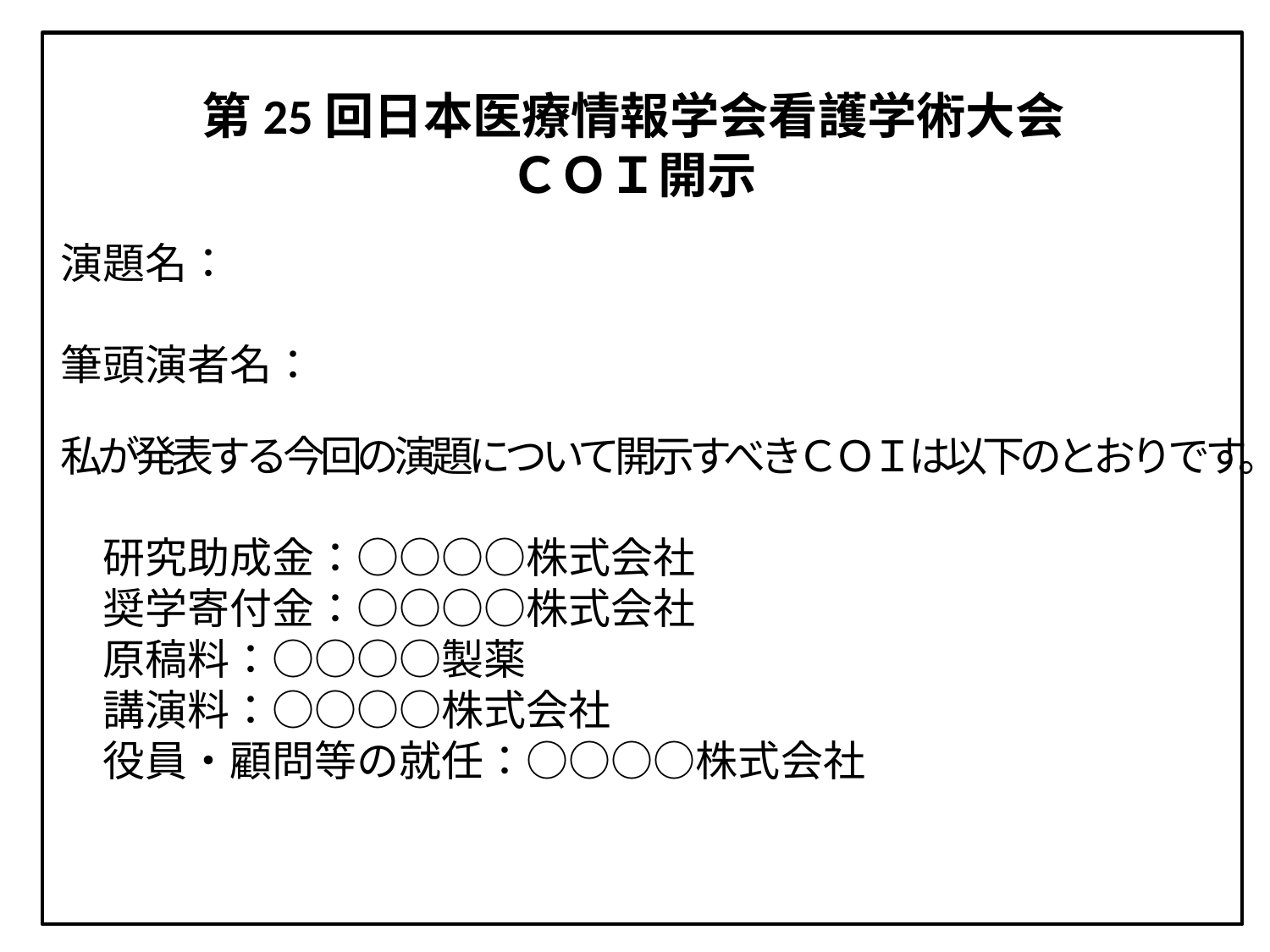

第25回日本医療情報学会看護学術大会
ＣＯＩ開示
演題名：

筆頭演者名：
私が発表する今回の演題について開示すべきＣＯＩは以下のとおりです。

　研究助成金：○○○○株式会社
　奨学寄付金：○○○○株式会社
　原稿料：○○○○製薬
　講演料：○○○○株式会社
　役員・顧問等の就任：○○○○株式会社